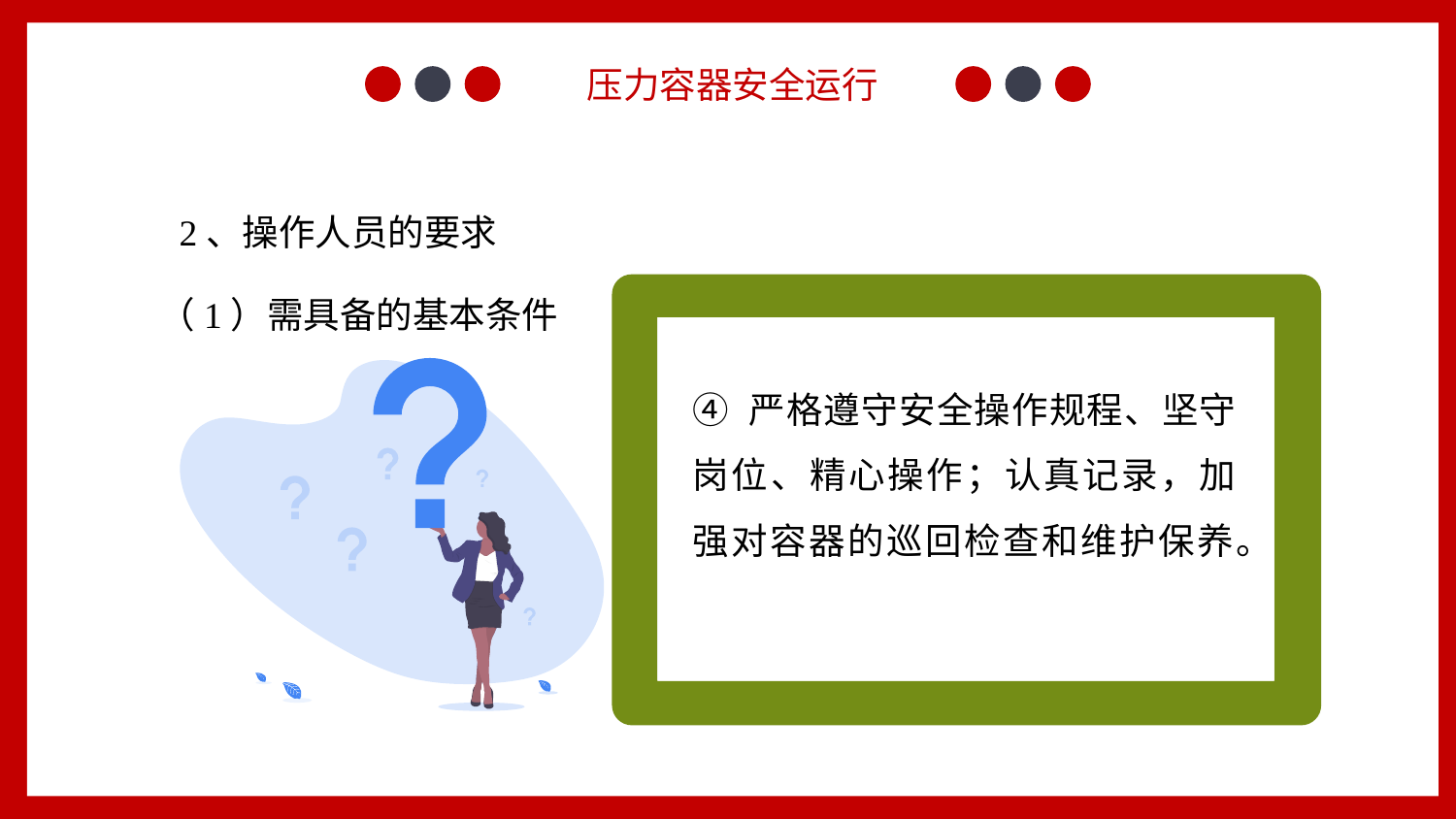

压力容器安全运行

 2、操作人员的要求
（1）需具备的基本条件

④ 严格遵守安全操作规程、坚守岗位、精心操作；认真记录，加强对容器的巡回检查和维护保养。